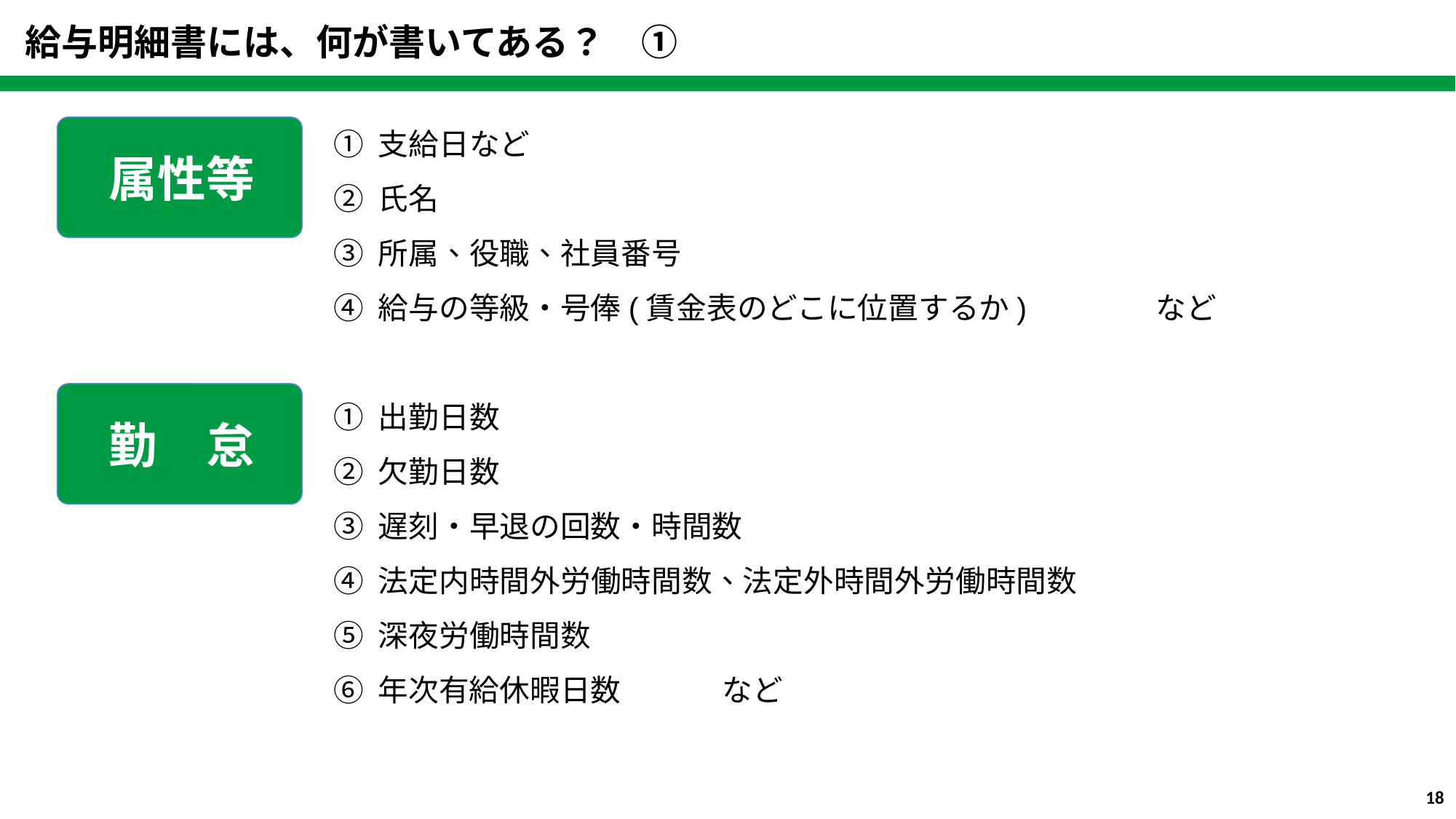

給与明細書には、何が書いてある？　①

① 支給日など
② 氏名
③ 所属、役職、社員番号
④ 給与の等級・号俸(賃金表のどこに位置するか)　　　　など
属性等
勤　怠
① 出勤日数
② 欠勤日数
③ 遅刻・早退の回数・時間数
④ 法定内時間外労働時間数、法定外時間外労働時間数
⑤ 深夜労働時間数
⑥ 年次有給休暇日数               など
18